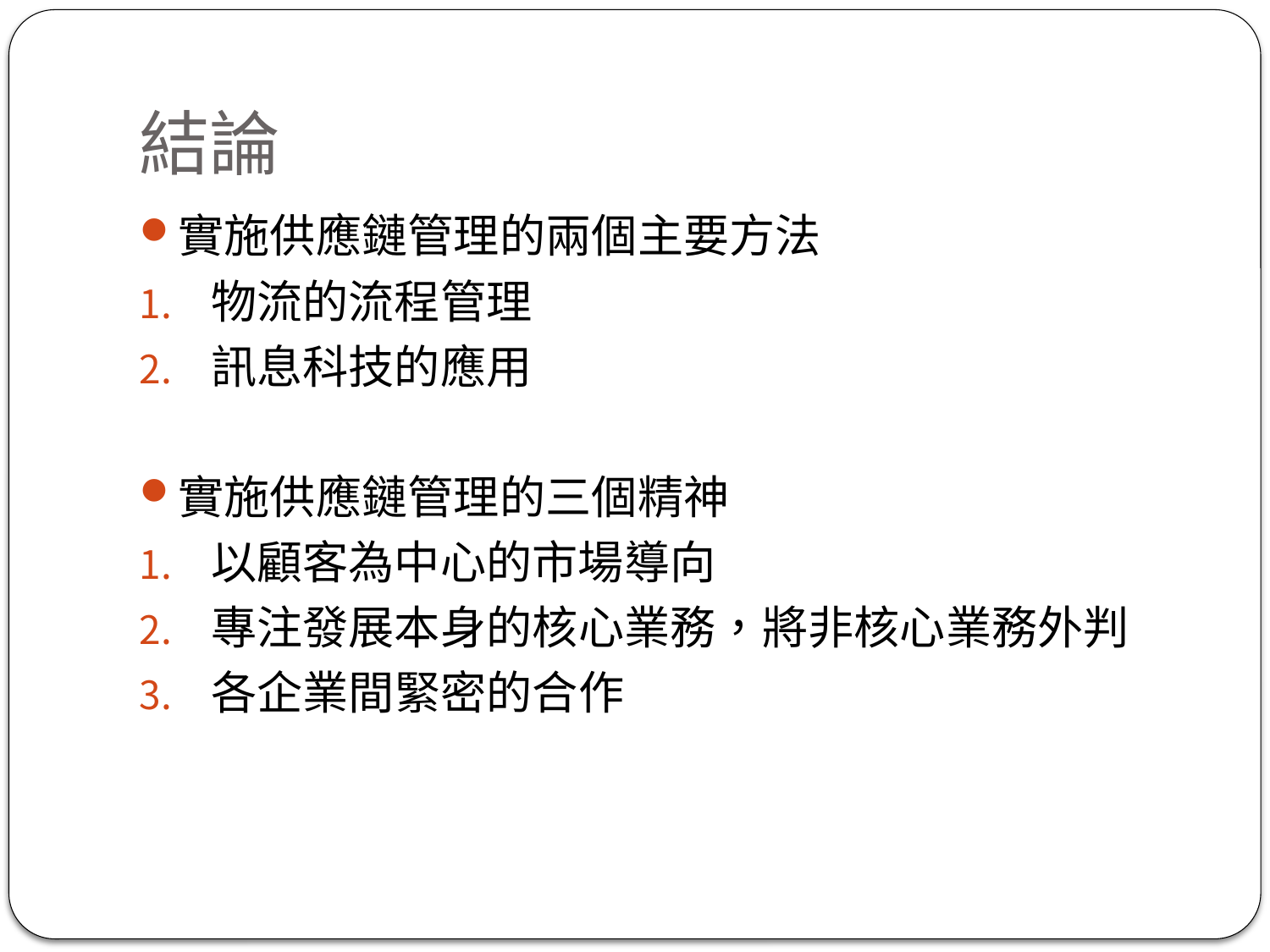

# 結論
實施供應鏈管理的兩個主要方法
物流的流程管理
訊息科技的應用

實施供應鏈管理的三個精神
以顧客為中心的市場導向
專注發展本身的核心業務，將非核心業務外判
各企業間緊密的合作